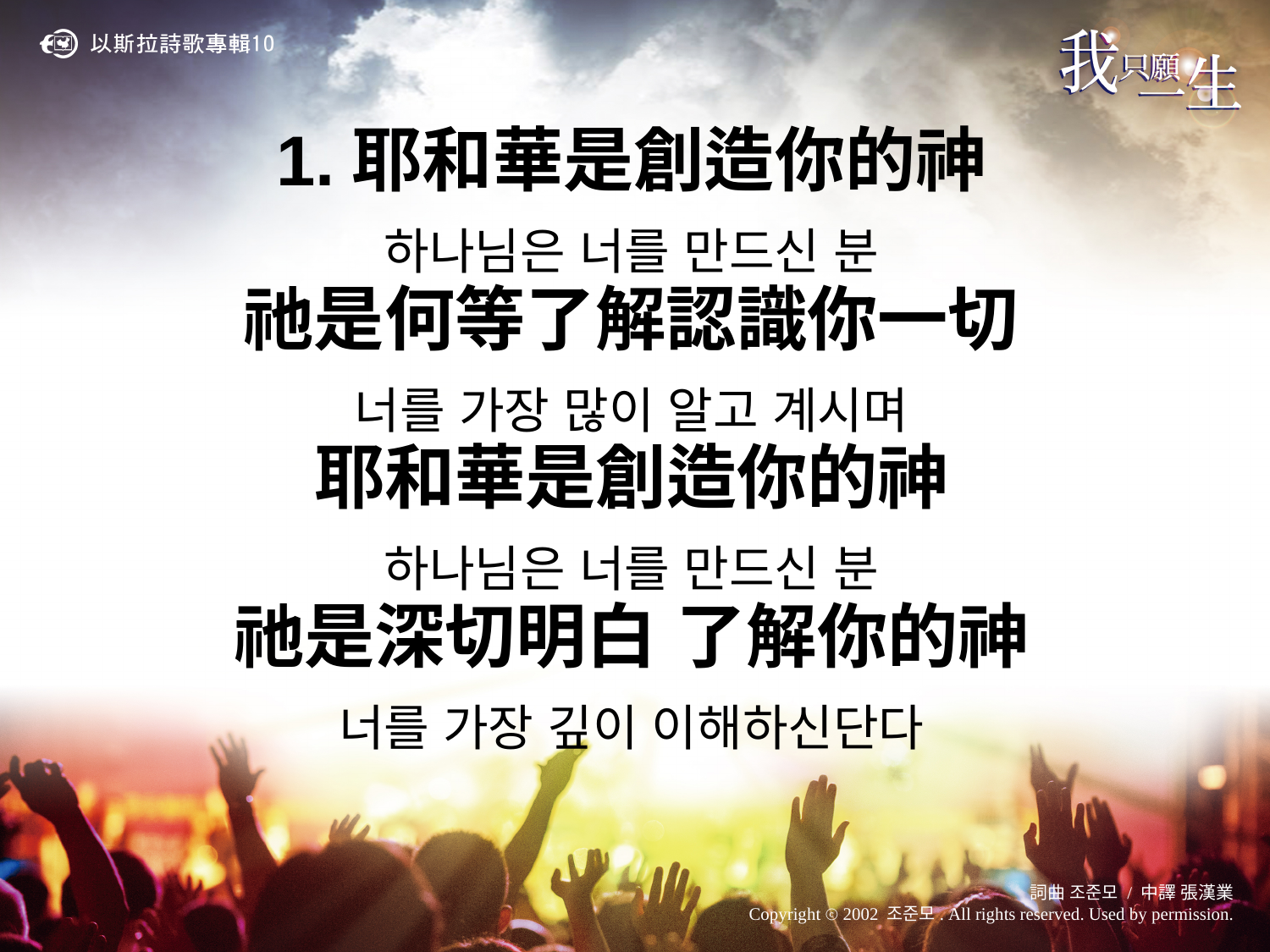

1.耶和華是創造你的神
하나님은 너를 만드신 분
祂是何等了解認識你一切
너를 가장 많이 알고 계시며
耶和華是創造你的神
하나님은 너를 만드신 분
祂是深切明白 了解你的神
너를 가장 깊이 이해하신단다
詞曲 조준모 / 中譯 張漢業
Copyright ⓒ 2002 조준모. All rights reserved. Used by permission.